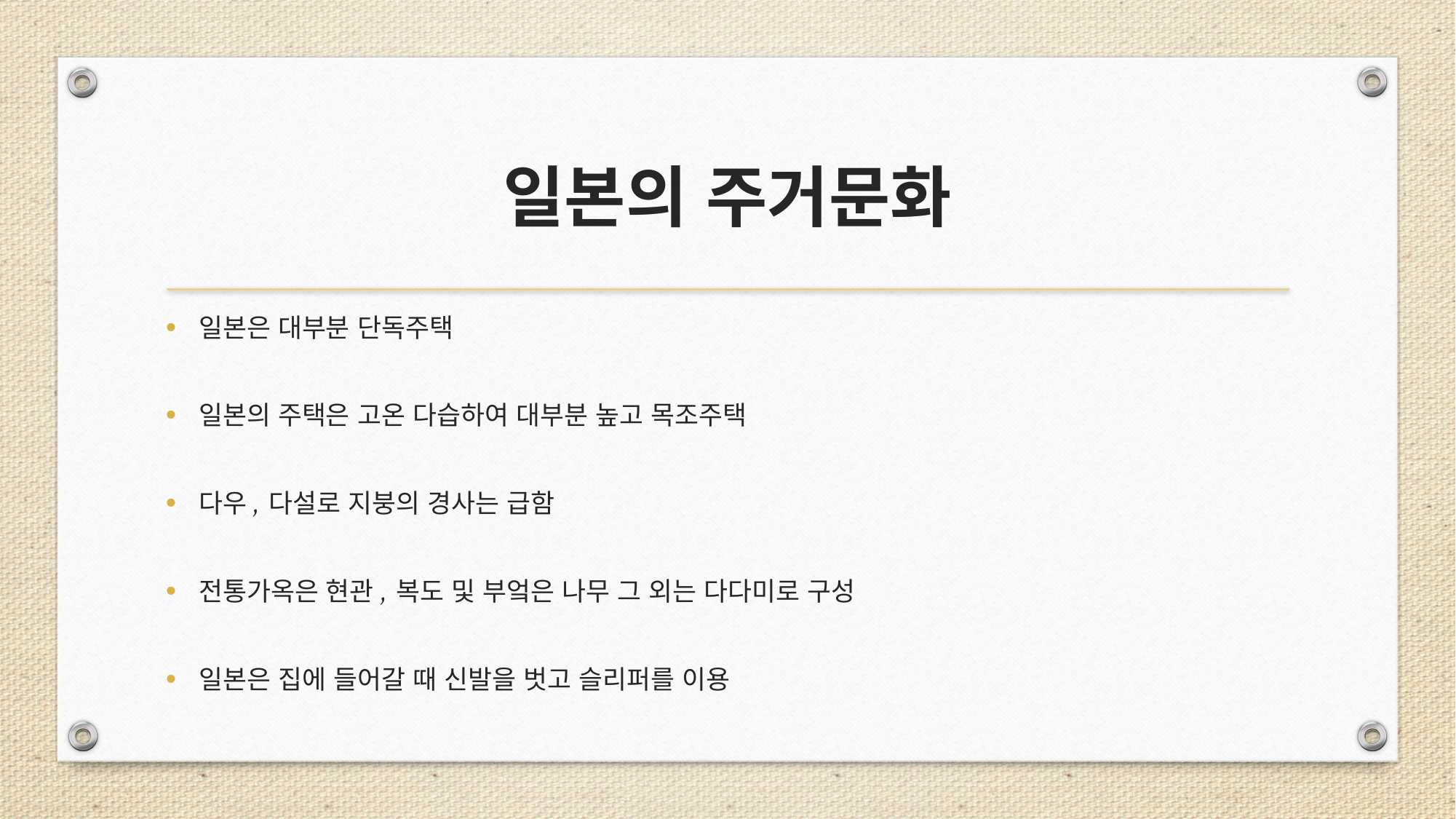

# 일본의 주거문화
일본은 대부분 단독주택

일본의 주택은 고온 다습하여 대부분 높고 목조주택

다우, 다설로 지붕의 경사는 급함

전통가옥은 현관, 복도 및 부엌은 나무 그 외는 다다미로 구성

일본은 집에 들어갈 때 신발을 벗고 슬리퍼를 이용